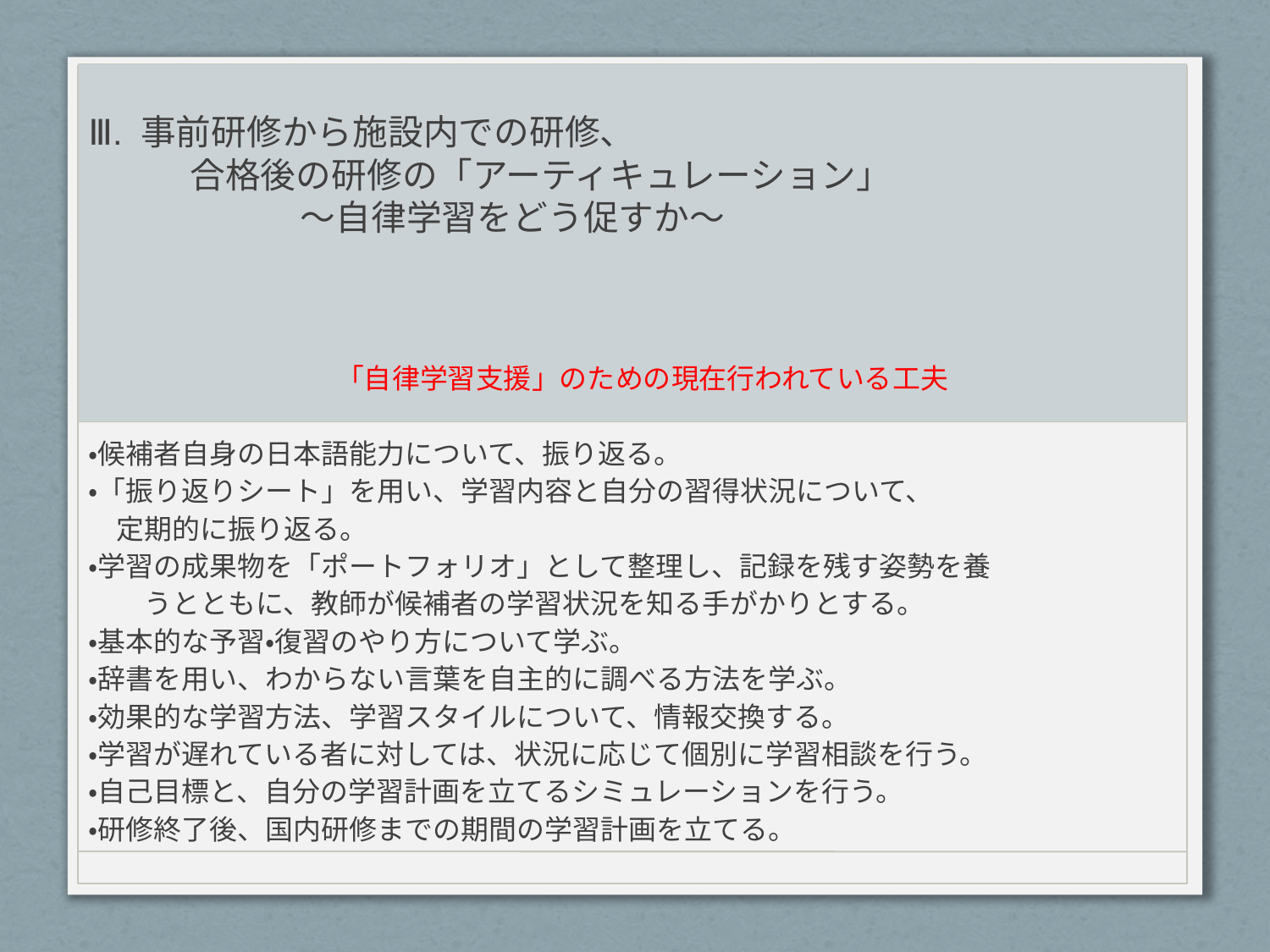

# Ⅲ. 事前研修から施設内での研修、 合格後の研修の「アーティキュレーション」 　　　　　　〜自律学習をどう促すか〜
「自律学習支援」のための現在行われている工夫

・候補者自身の日本語能力について、振り返る。
・「振り返りシート」を用い、学習内容と自分の習得状況について、
　定期的に振り返る。
・学習の成果物を「ポートフォリオ」として整理し、記録を残す姿勢を養
　　うとともに、教師が候補者の学習状況を知る手がかりとする。
・基本的な予習・復習のやり方について学ぶ。
・辞書を用い、わからない言葉を自主的に調べる方法を学ぶ。
・効果的な学習方法、学習スタイルについて、情報交換する。
・学習が遅れている者に対しては、状況に応じて個別に学習相談を行う。
・自己目標と、自分の学習計画を立てるシミュレーションを行う。
・研修終了後、国内研修までの期間の学習計画を立てる。